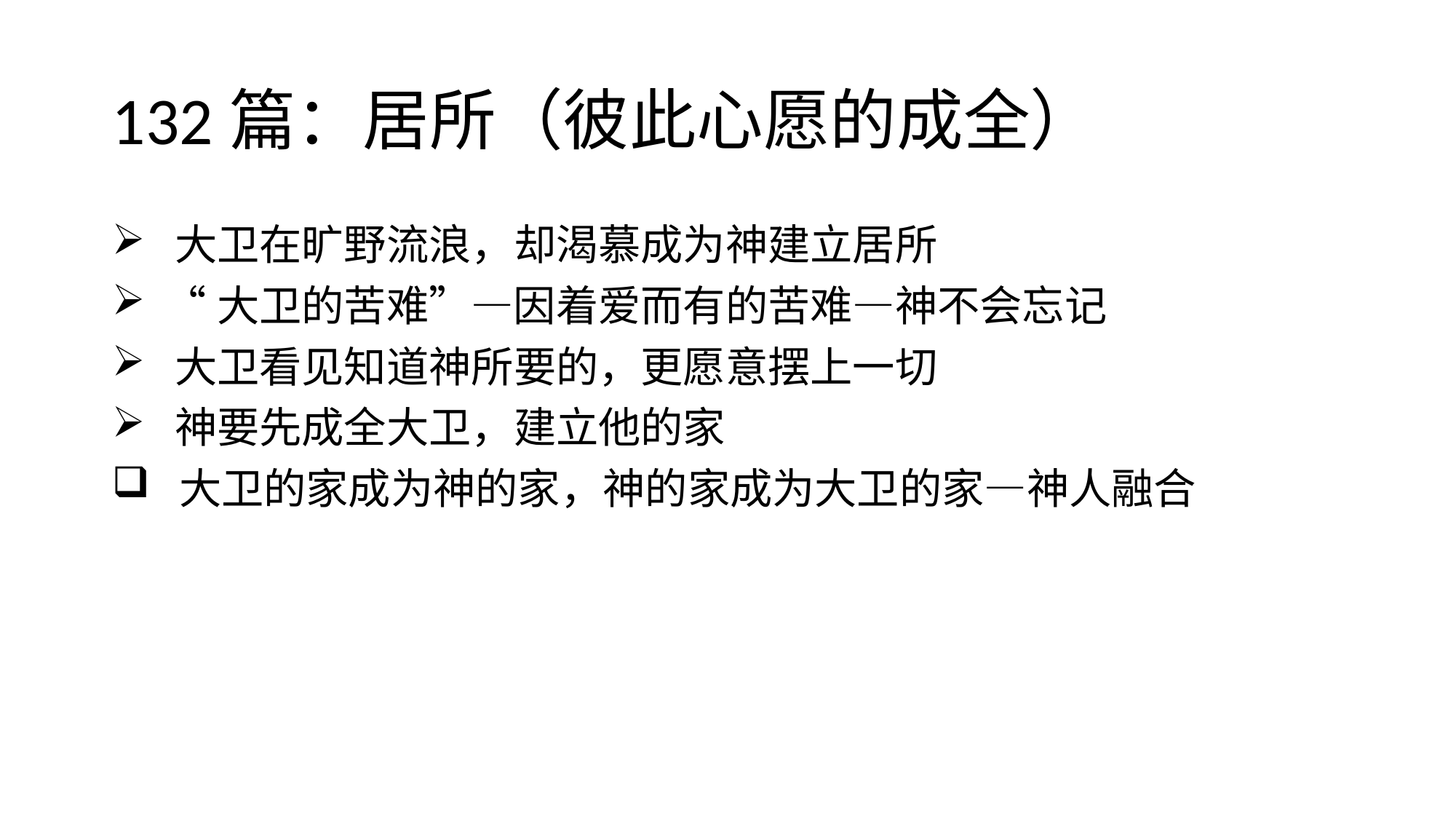

# 132篇：居所（彼此心愿的成全）
  大卫在旷野流浪，却渴慕成为神建立居所
  “大卫的苦难”—因着爱而有的苦难—神不会忘记
  大卫看见知道神所要的，更愿意摆上一切
  神要先成全大卫，建立他的家
  大卫的家成为神的家，神的家成为大卫的家—神人融合